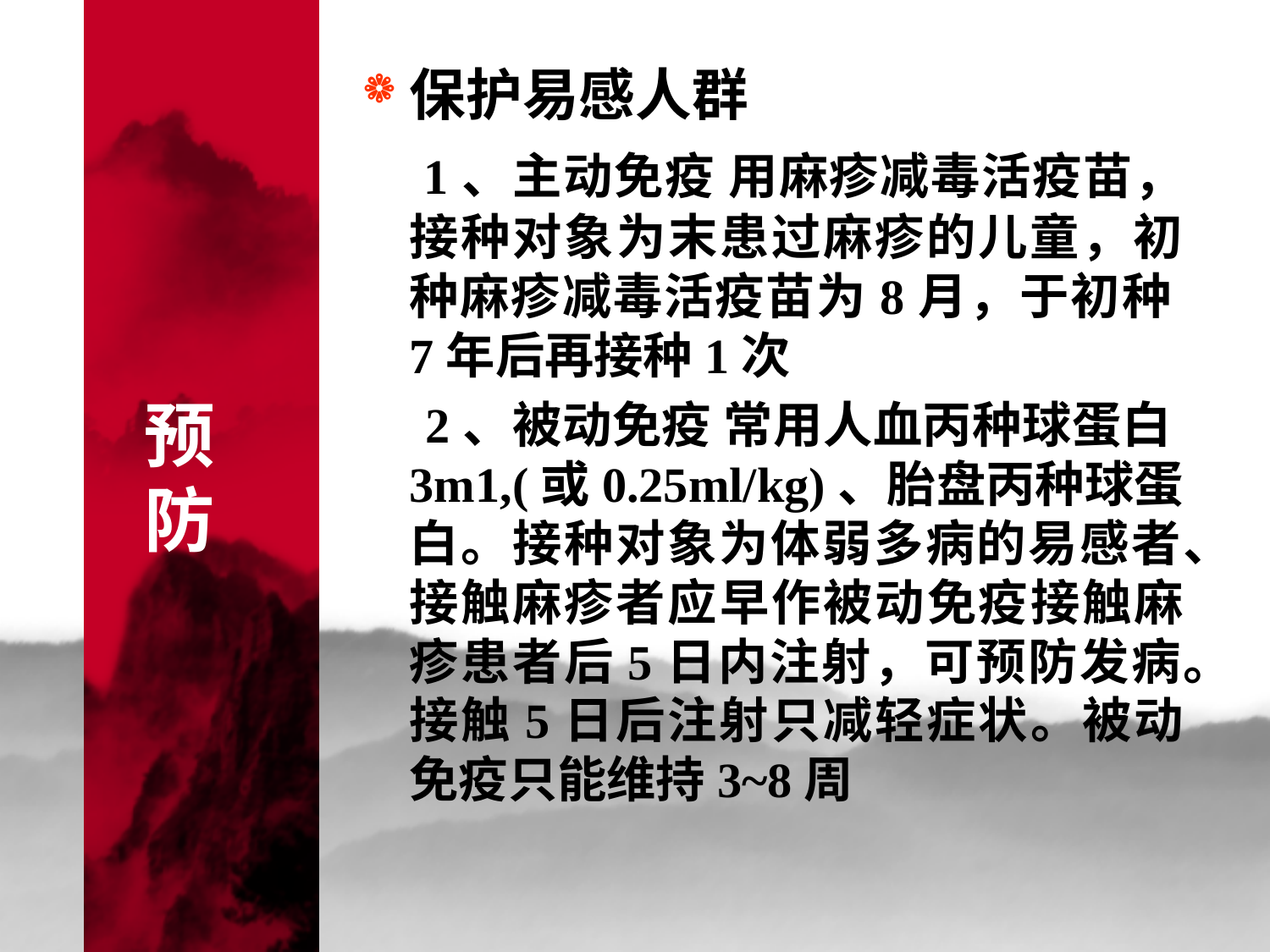

# 预 防
保护易感人群
    1、主动免疫 用麻疹减毒活疫苗，接种对象为末患过麻疹的儿童，初种麻疹减毒活疫苗为8月，于初种7年后再接种1次
     2、被动免疫 常用人血丙种球蛋白3m1,(或0.25ml/kg)、胎盘丙种球蛋白。接种对象为体弱多病的易感者、接触麻疹者应早作被动免疫接触麻疹患者后5日内注射，可预防发病。接触5日后注射只减轻症状。被动免疫只能维持3~8周